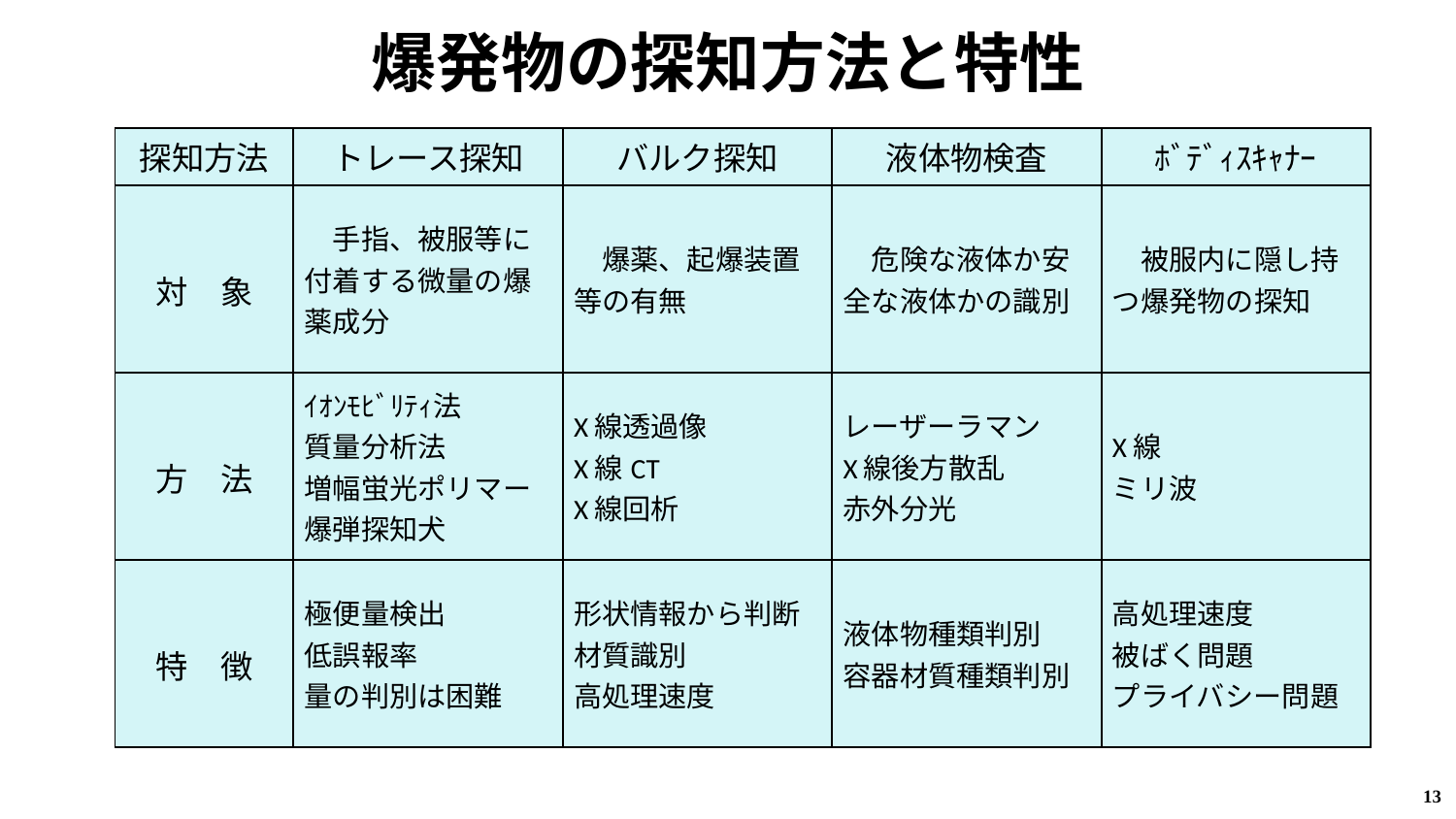

# 爆発物の探知方法と特性
| 探知方法 | トレース探知 | バルク探知 | 液体物検査 | ﾎﾞﾃﾞｨｽｷｬﾅｰ |
| --- | --- | --- | --- | --- |
| 対　象 | 手指、被服等に付着する微量の爆薬成分 | 爆薬、起爆装置等の有無 | 危険な液体か安全な液体かの識別 | 被服内に隠し持つ爆発物の探知 |
| 方　法 | ｲｵﾝﾓﾋﾞﾘﾃｨ法 質量分析法 増幅蛍光ポリマー 爆弾探知犬 | X線透過像 X線CT X線回析 | レーザーラマン X線後方散乱 赤外分光 | X線 ミリ波 |
| 特　徴 | 極便量検出 低誤報率 量の判別は困難 | 形状情報から判断 材質識別 高処理速度 | 液体物種類判別 容器材質種類判別 | 高処理速度 被ばく問題 プライバシー問題 |
13